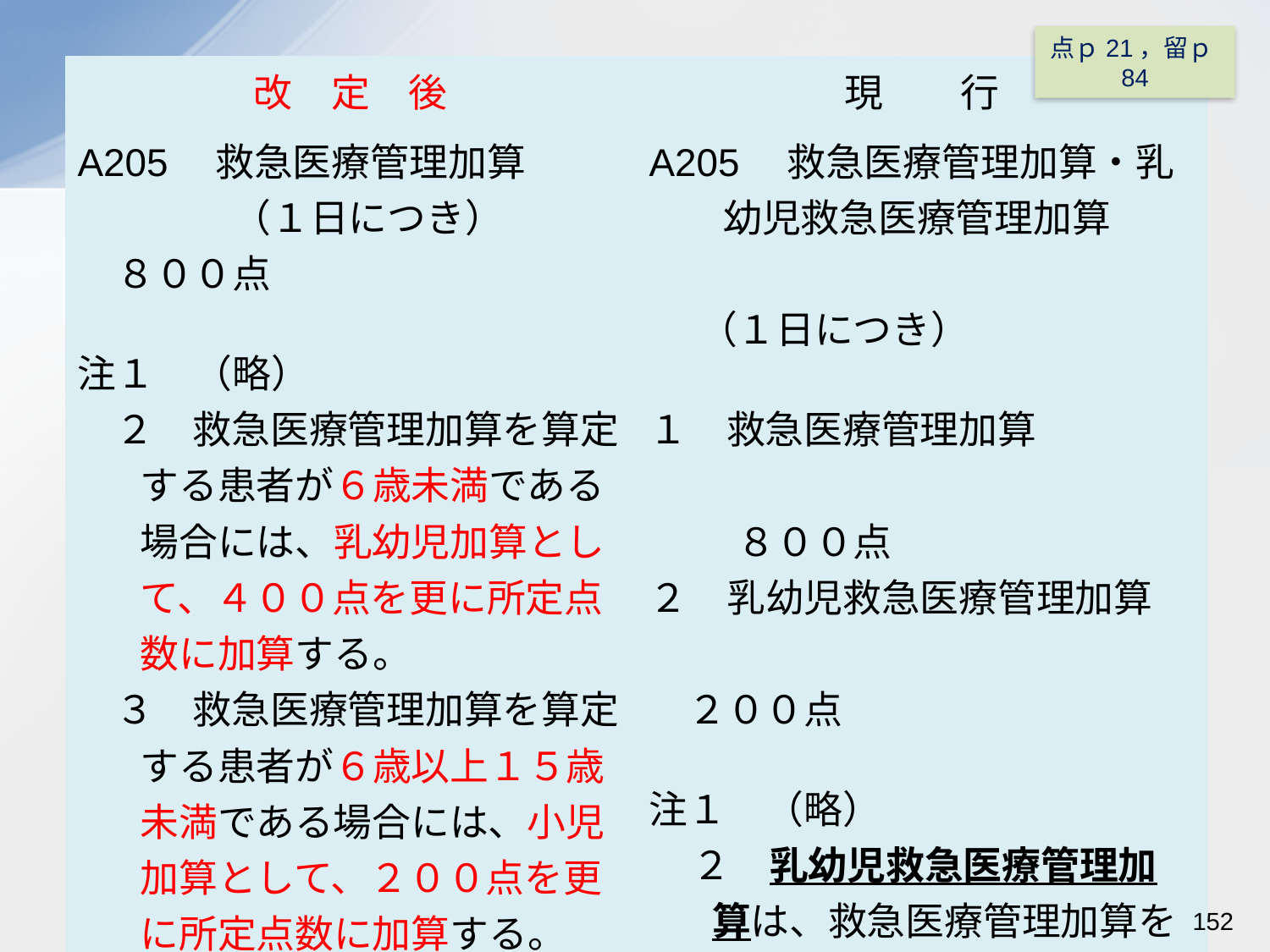

点ｐ21，留ｐ84
| 改　定　後 | 現　　行 |
| --- | --- |
| A205　救急医療管理加算 　　　　（１日につき）　　　　８００点 注１　（略） ２　救急医療管理加算を算定する患者が６歳未満である場合には、乳幼児加算として、４００点を更に所定点数に加算する。 ３　救急医療管理加算を算定する患者が６歳以上１５歳未満である場合には、小児加算として、２００点を更に所定点数に加算する。 | A205　救急医療管理加算・乳幼児救急医療管理加算 　　　　　　　　　　　　　（１日につき） １　救急医療管理加算 　　　　　　　　　　　　　　　８００点 ２　乳幼児救急医療管理加算 　　　　　　　　　　　　　　　２００点 注１　（略） ２　乳幼児救急医療管理加算は、救急医療管理加算を算定する患者が６歳未満である場合に、入院した日から起算して７日を限度として更に所定点数に加算する。 |
152